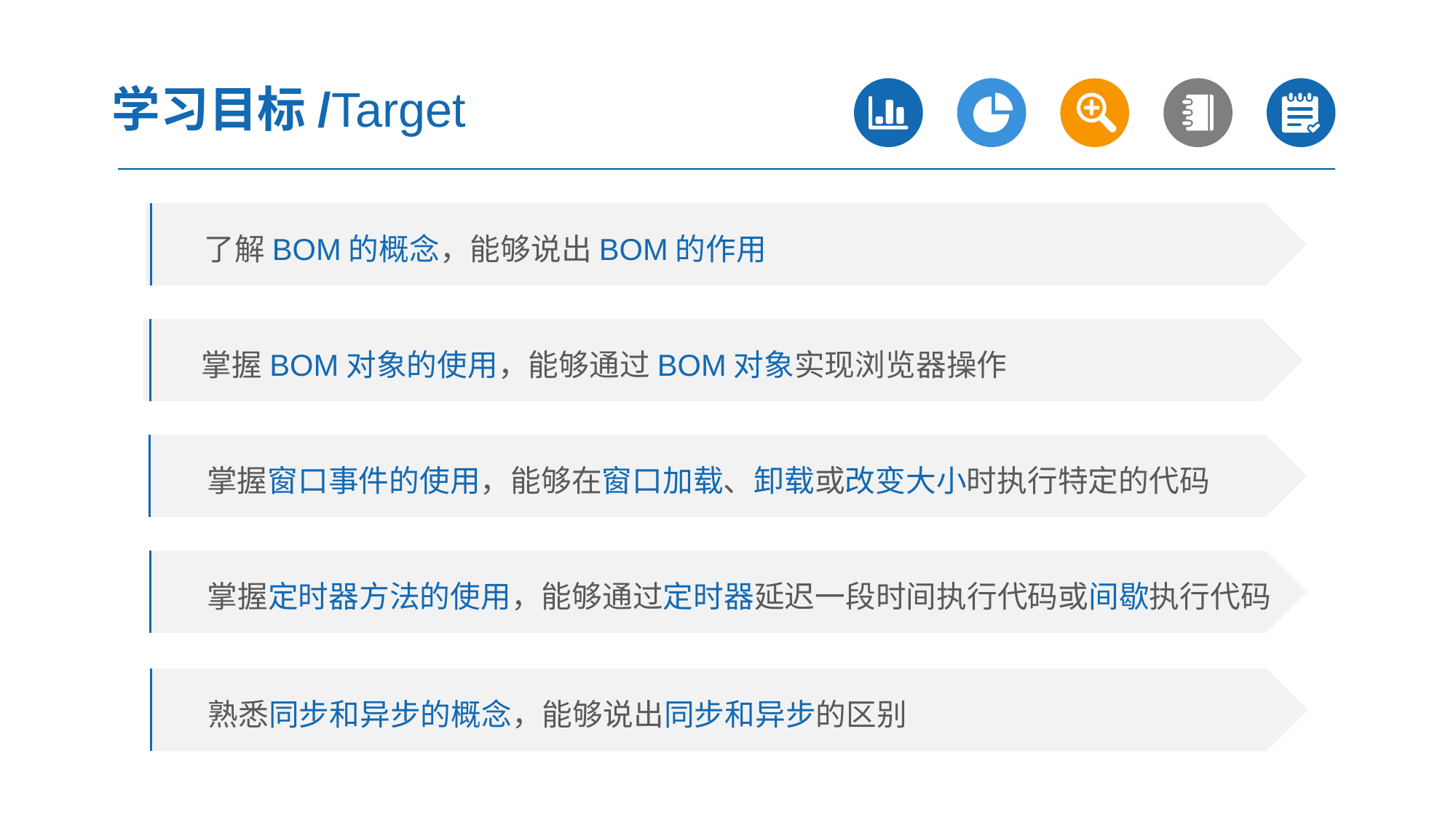

学习目标/Target
      了解BOM的概念，能够说出BOM的作用

      掌握BOM对象的使用，能够通过BOM对象实现浏览器操作

      掌握窗口事件的使用，能够在窗口加载、卸载或改变大小时执行特定的代码

      掌握定时器方法的使用，能够通过定时器延迟一段时间执行代码或间歇执行代码

      熟悉同步和异步的概念，能够说出同步和异步的区别